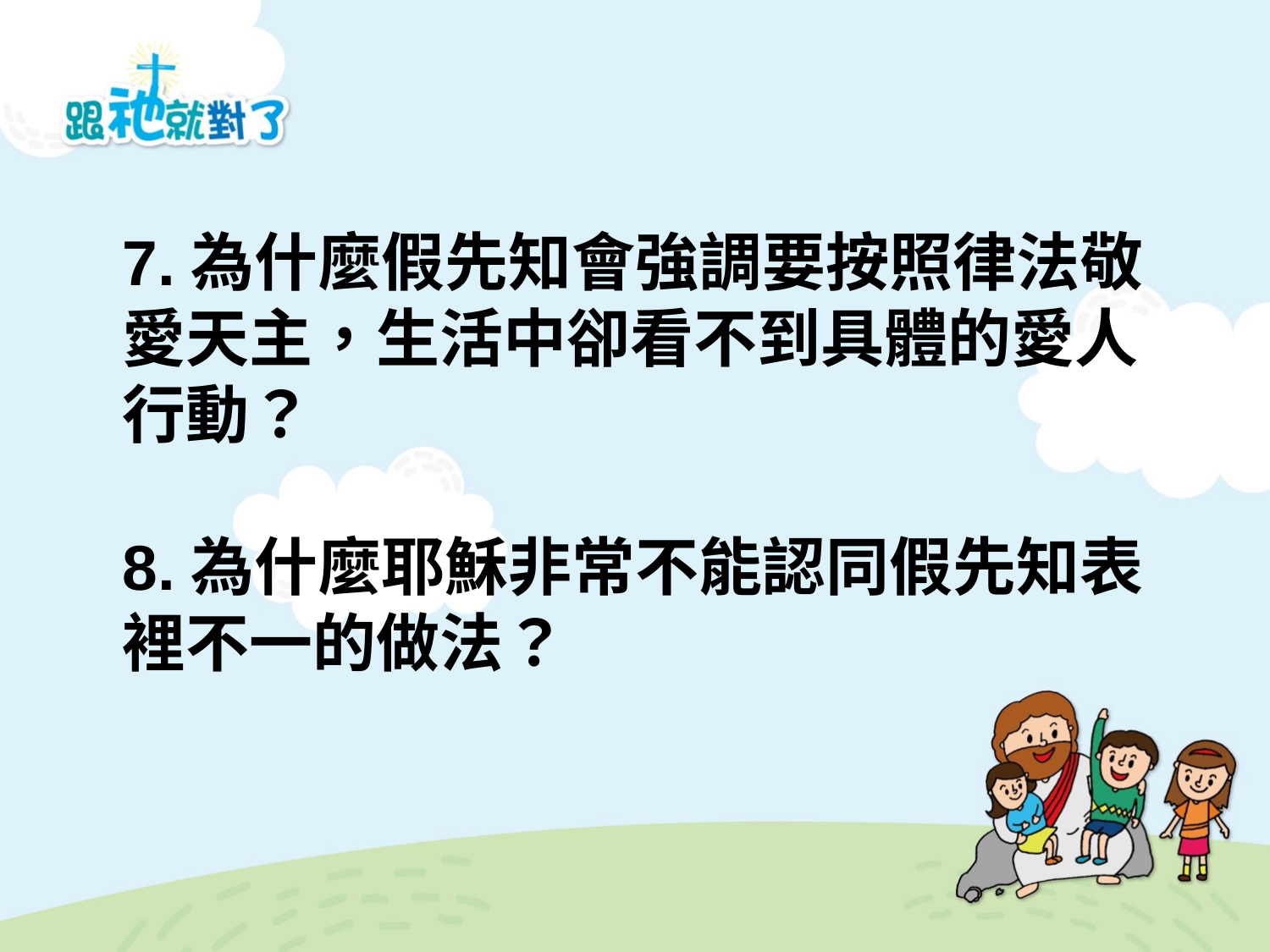

7.為什麼假先知會強調要按照律法敬愛天主，生活中卻看不到具體的愛人行動？

8.為什麼耶穌非常不能認同假先知表裡不一的做法？